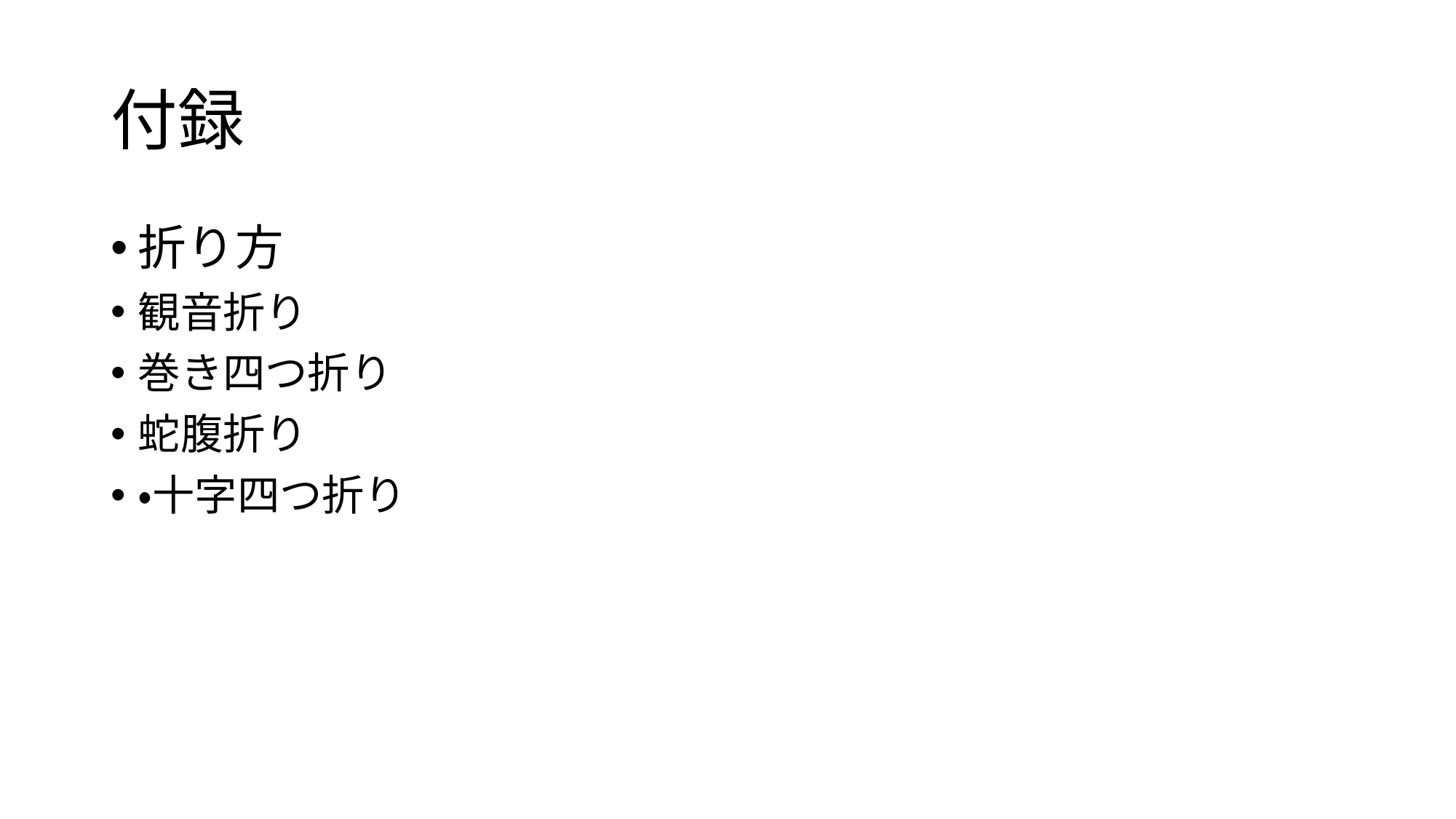

# 付録
折り方
観音折り
巻き四つ折り
蛇腹折り
・十字四つ折り